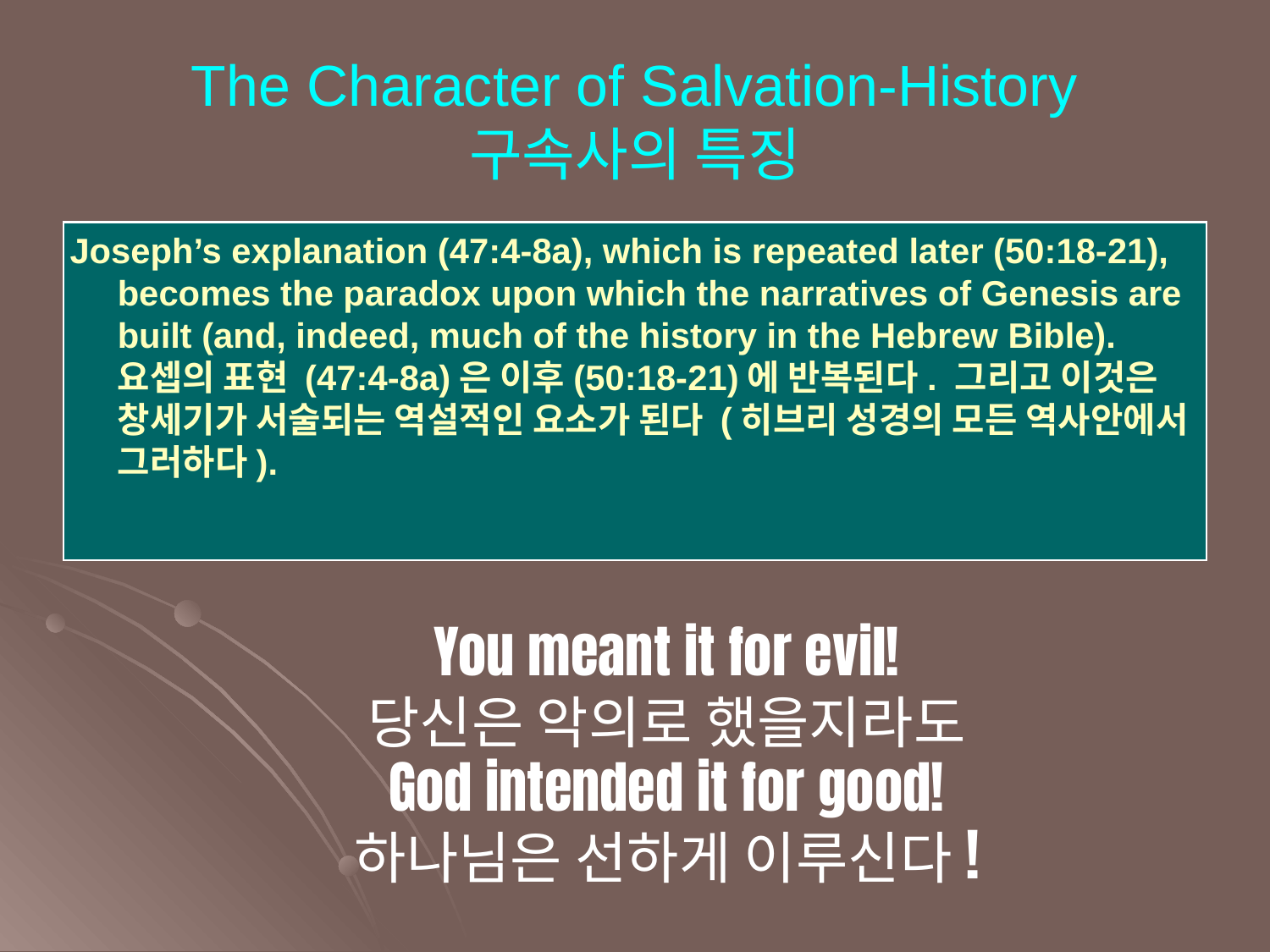

The Character of Salvation-History
구속사의 특징
Joseph’s explanation (47:4-8a), which is repeated later (50:18-21), becomes the paradox upon which the narratives of Genesis are built (and, indeed, much of the history in the Hebrew Bible).
요셉의 표현 (47:4-8a)은 이후(50:18-21)에 반복된다. 그리고 이것은 창세기가 서술되는 역설적인 요소가 된다 (히브리 성경의 모든 역사안에서 그러하다).
You meant it for evil!
당신은 악의로 했을지라도
God intended it for good!
하나님은 선하게 이루신다!